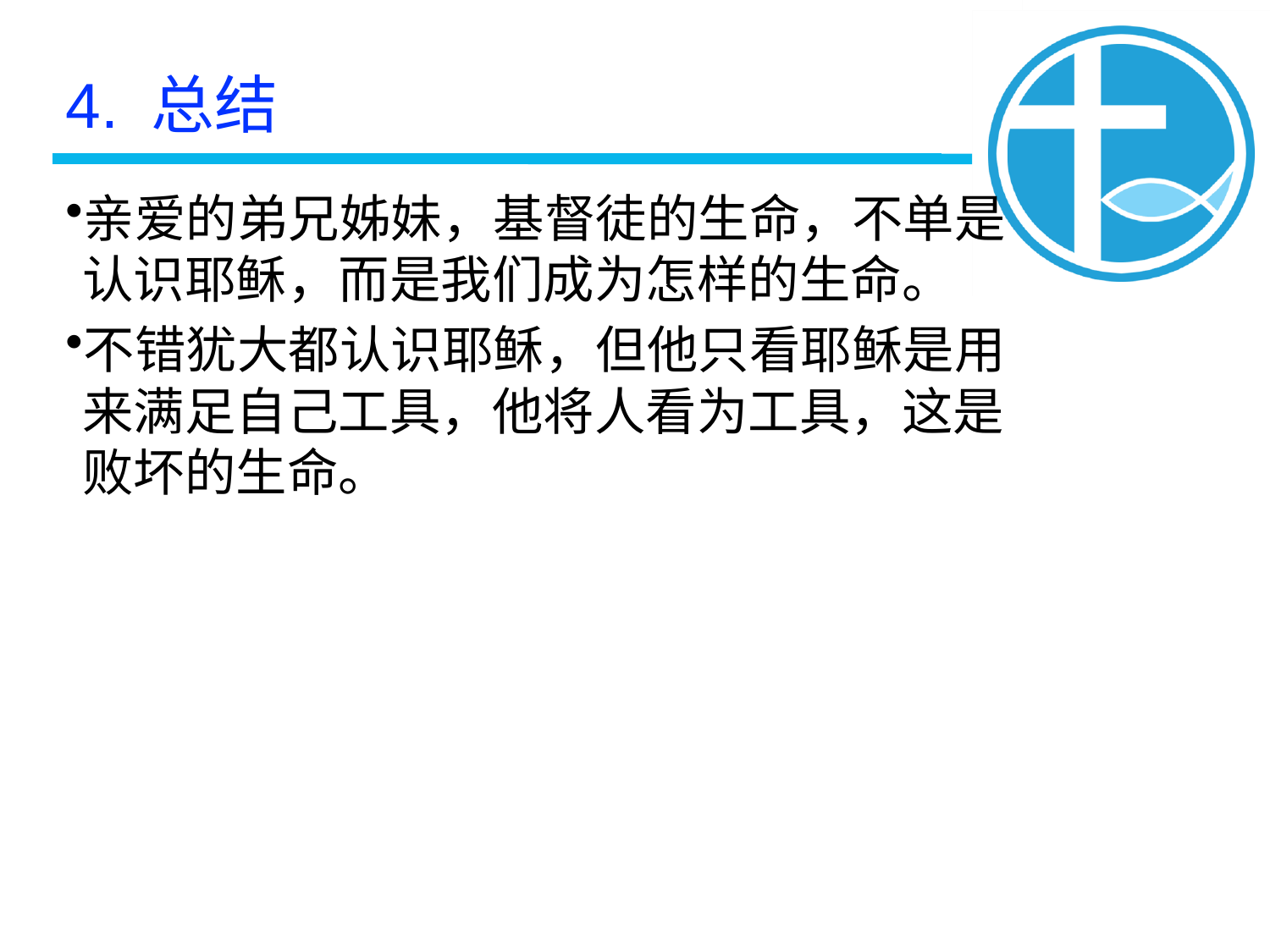

4. 总结
亲爱的弟兄姊妹，基督徒的生命，不单是认识耶稣，而是我们成为怎样的生命。
不错犹大都认识耶稣，但他只看耶稣是用来满足自己工具，他将人看为工具，这是败坏的生命。